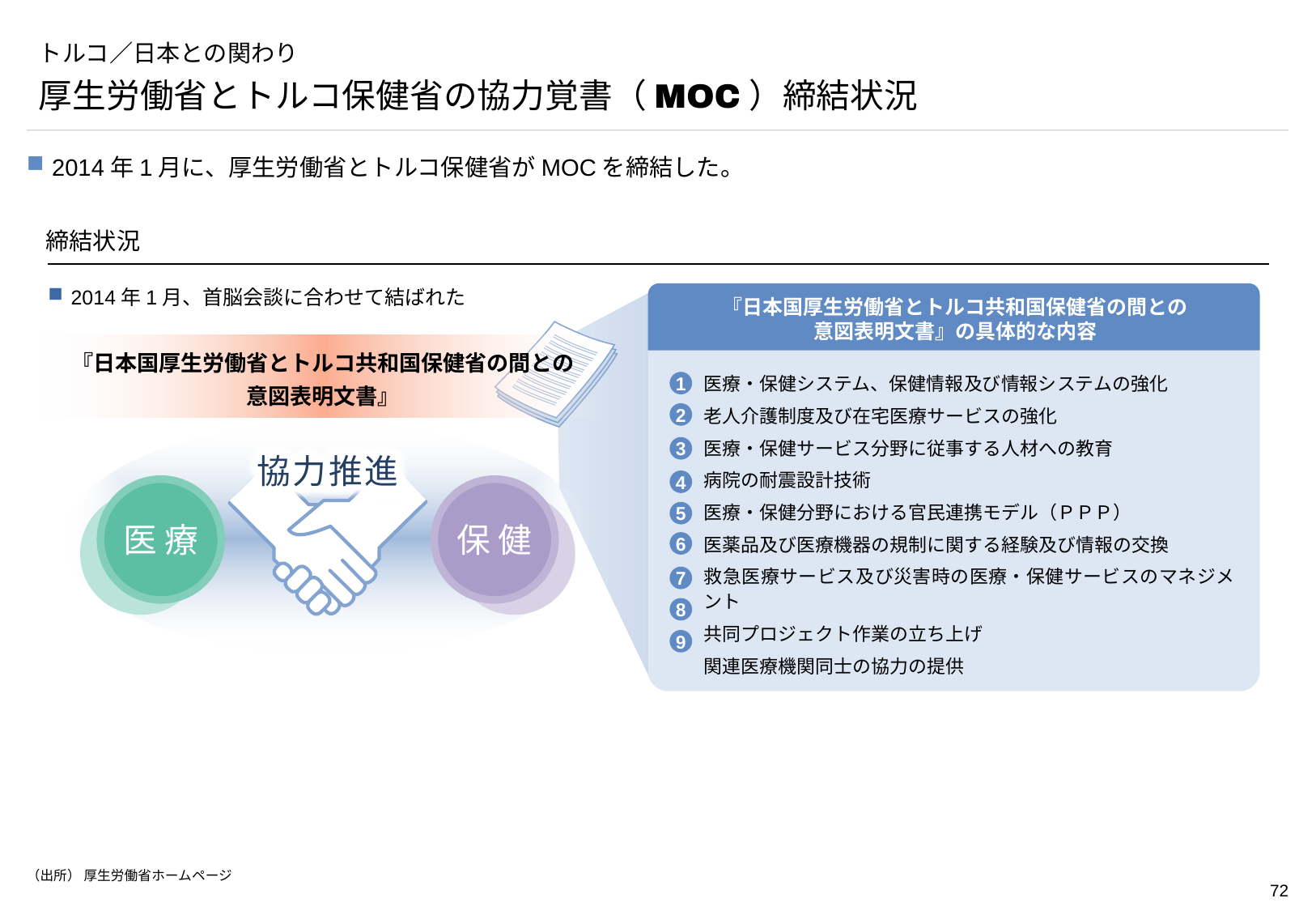

# トルコ／日本との関わり
厚生労働省とトルコ保健省の協力覚書（MOC）締結状況
2014年1月に、厚生労働省とトルコ保健省がMOCを締結した。
締結状況
2014年1月、首脳会談に合わせて結ばれた
『日本国厚生労働省とトルコ共和国保健省の間との
意図表明文書』の具体的な内容

『日本国厚生労働省とトルコ共和国保健省の間との
意図表明文書』
医療・保健システム、保健情報及び情報システムの強化
老人介護制度及び在宅医療サービスの強化
医療・保健サービス分野に従事する人材への教育
病院の耐震設計技術
医療・保健分野における官民連携モデル（ＰＰＰ）
医薬品及び医療機器の規制に関する経験及び情報の交換
救急医療サービス及び災害時の医療・保健サービスのマネジメント
共同プロジェクト作業の立ち上げ
関連医療機関同士の協力の提供
1
2

3
協力推進
協力推進

4
医 療

保 健

5
6
7
8
9
（出所） 厚生労働省ホームページ